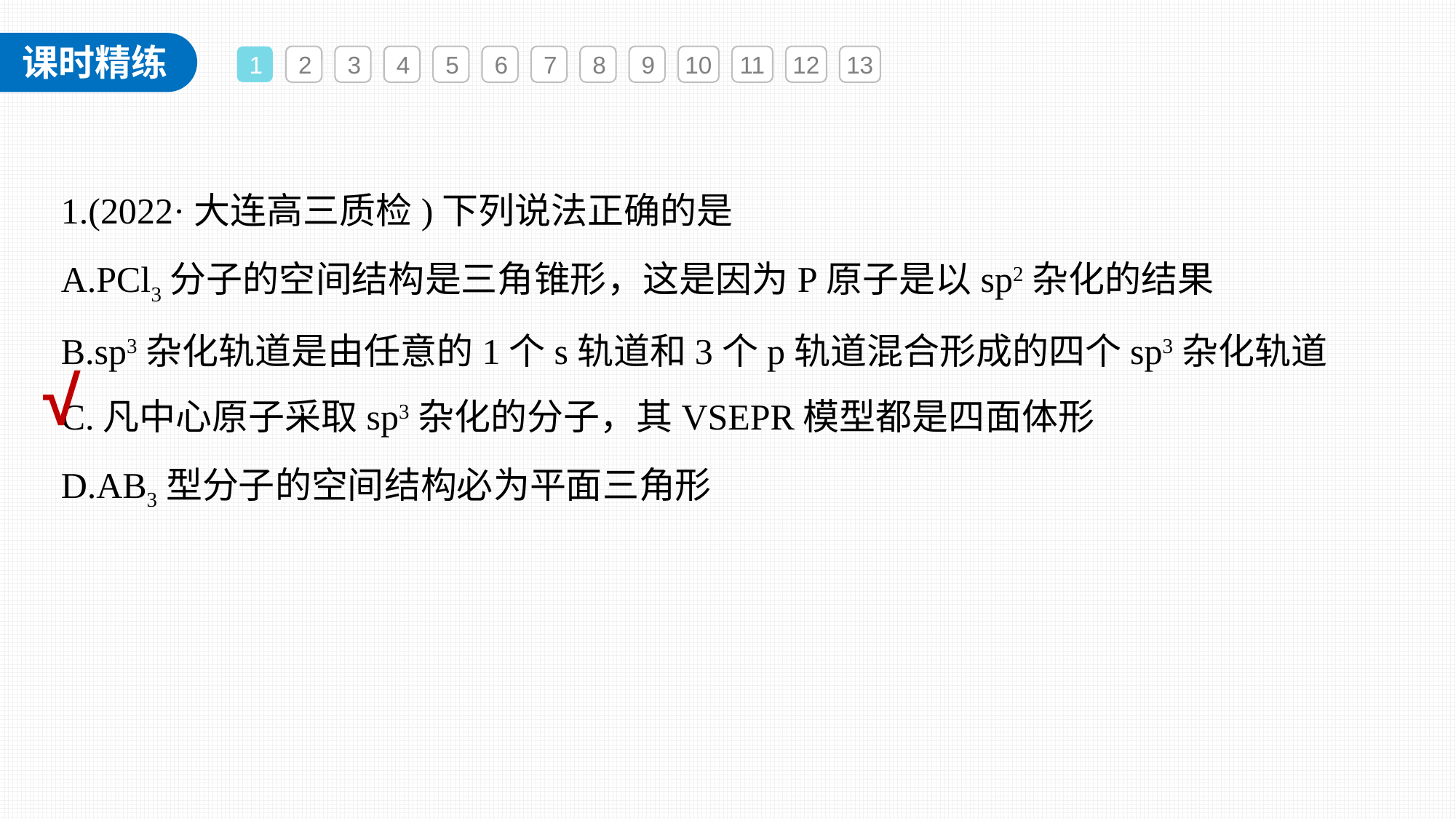

1
2
3
4
5
6
7
8
9
10
11
12
13
1.(2022·大连高三质检)下列说法正确的是
A.PCl3分子的空间结构是三角锥形，这是因为P原子是以sp2杂化的结果
B.sp3杂化轨道是由任意的1个s轨道和3个p轨道混合形成的四个sp3杂化轨道
C.凡中心原子采取sp3杂化的分子，其VSEPR模型都是四面体形
D.AB3型分子的空间结构必为平面三角形
√